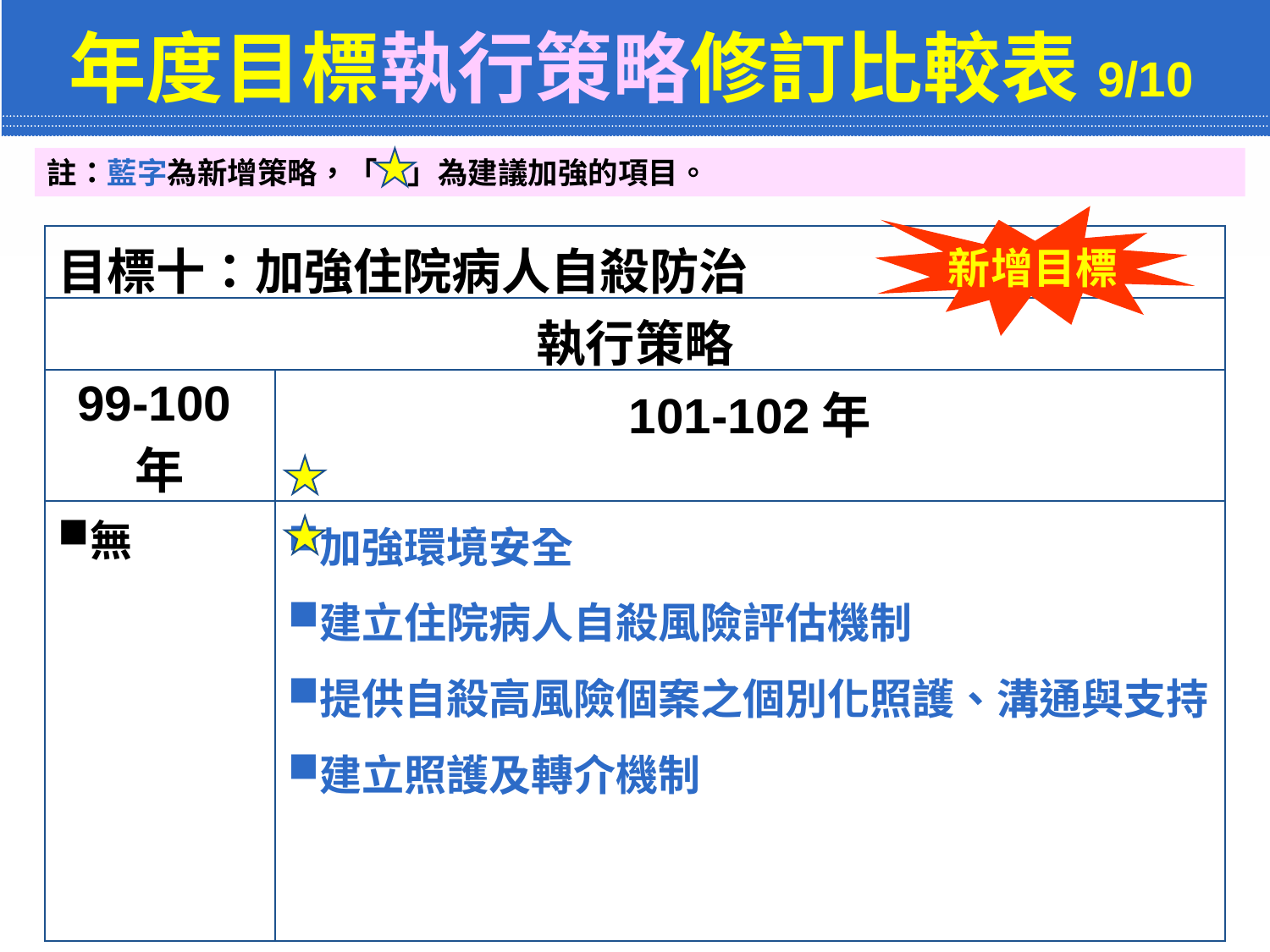

年度目標執行策略修訂比較表9/10
註：藍字為新增策略，「　」為建議加強的項目。

新增目標
| 目標十：加強住院病人自殺防治 |  |
| --- | --- |
| 執行策略 |  |
| 99-100年 | 101-102年 |
| 無 | 加強環境安全 建立住院病人自殺風險評估機制 提供自殺高風險個案之個別化照護、溝通與支持 建立照護及轉介機制 |